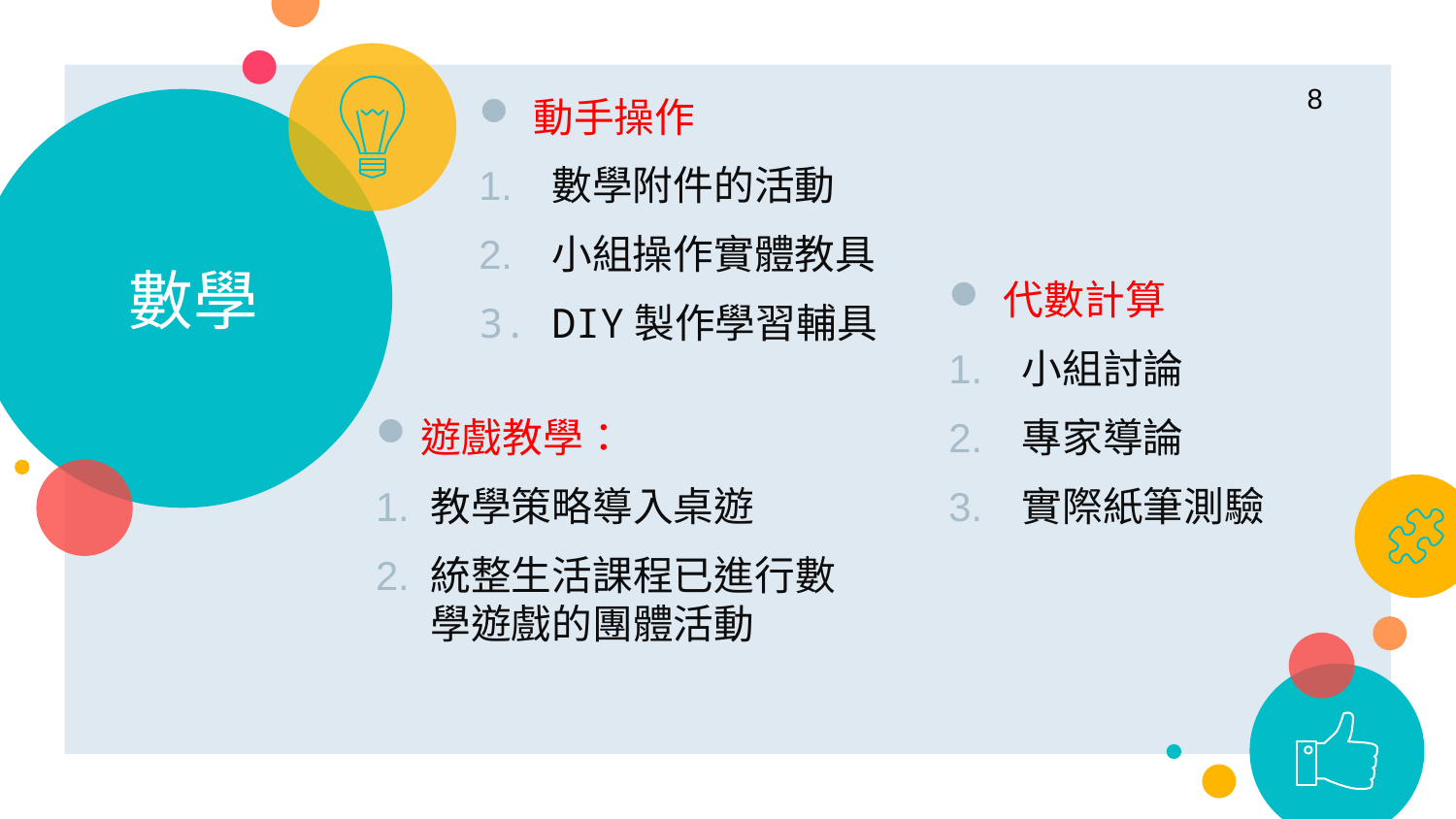

8
動手操作
數學附件的活動
小組操作實體教具
DIY製作學習輔具
# 數學
代數計算
小組討論
專家導論
實際紙筆測驗

遊戲教學：
教學策略導入桌遊
統整生活課程已進行數學遊戲的團體活動